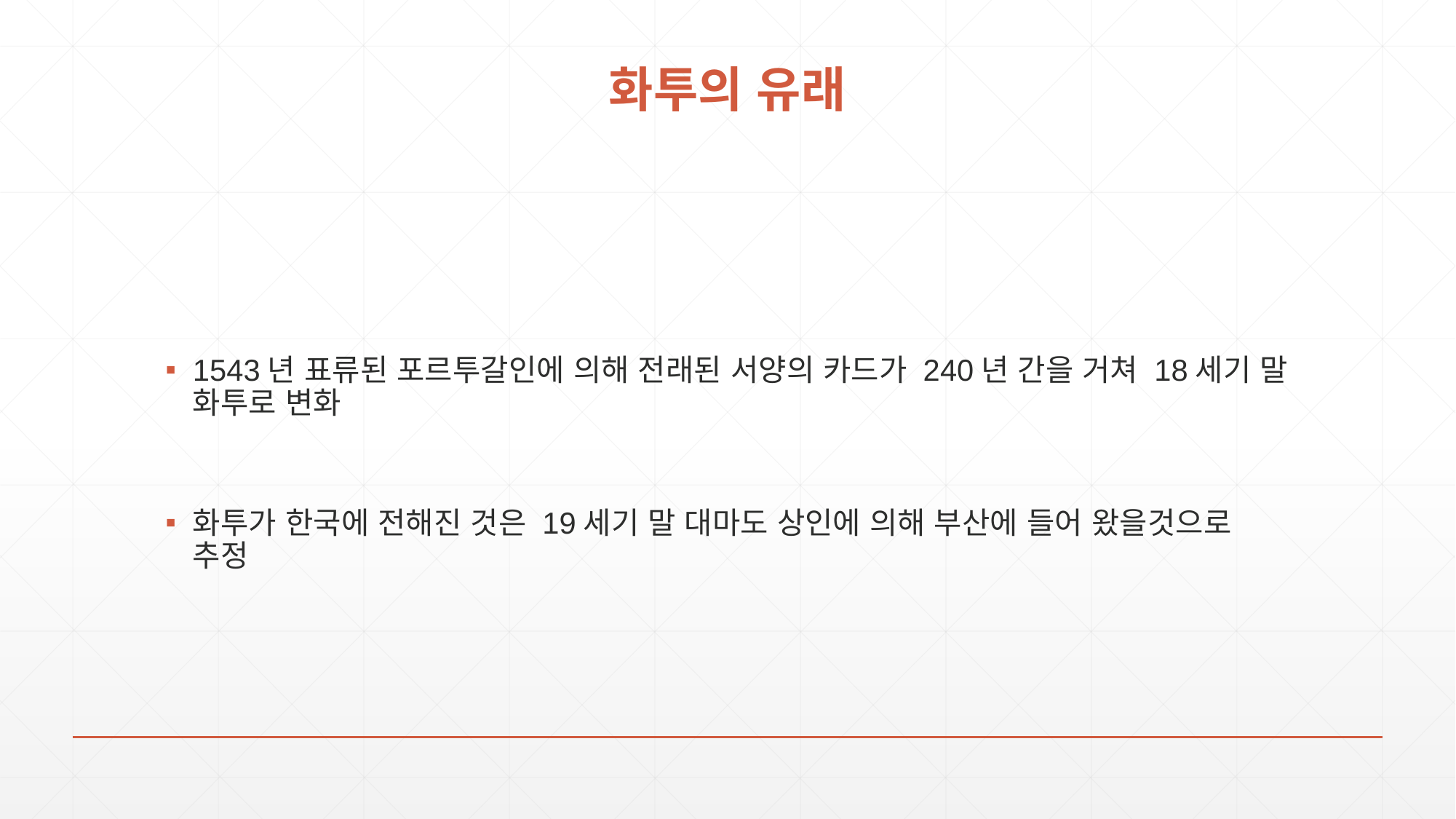

# 화투의 유래
1543년 표류된 포르투갈인에 의해 전래된 서양의 카드가 240년 간을 거쳐 18세기 말 화투로 변화

화투가 한국에 전해진 것은 19세기 말 대마도 상인에 의해 부산에 들어 왔을것으로 추정